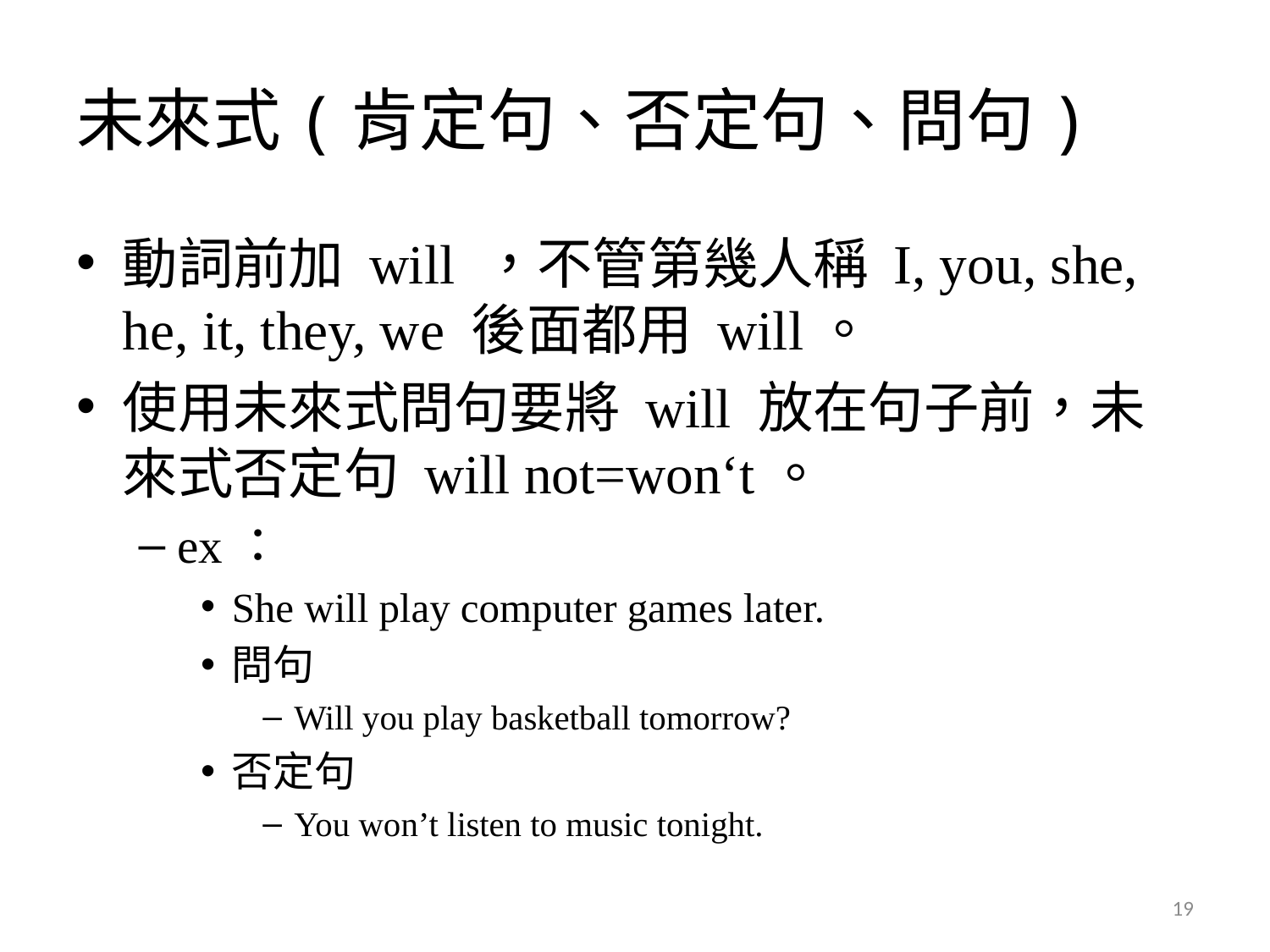

# 未來式(肯定句、否定句、問句)
動詞前加 will ，不管第幾人稱 I, you, she, he, it, they, we 後面都用 will。
使用未來式問句要將 will 放在句子前，未來式否定句 will not=won‘t。
ex：
She will play computer games later.
問句
Will you play basketball tomorrow?
否定句
You won’t listen to music tonight.
19